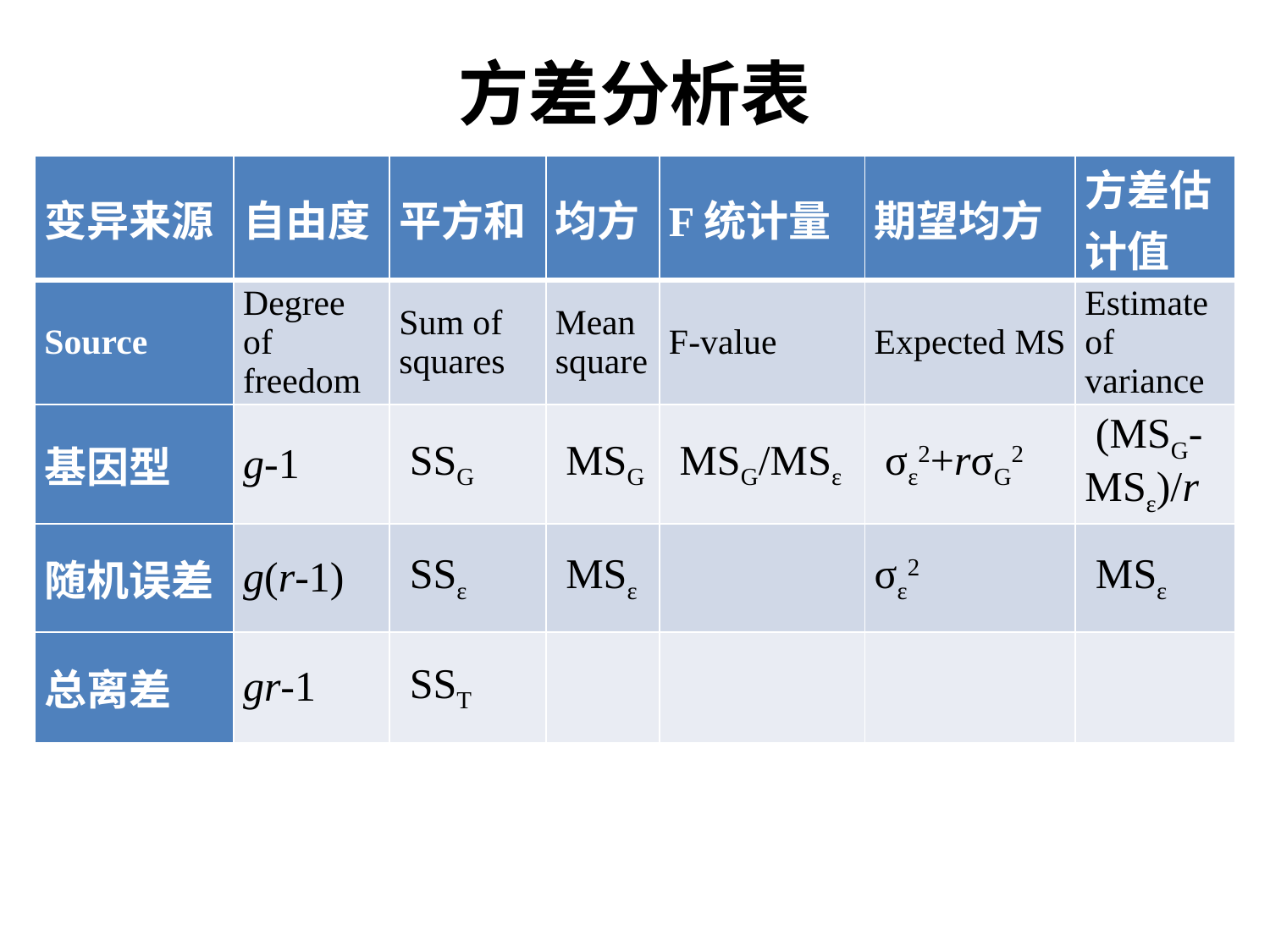

# 方差分析表
| 变异来源 | 自由度 | 平方和 | 均方 | F统计量 | 期望均方 | 方差估计值 |
| --- | --- | --- | --- | --- | --- | --- |
| Source | Degree of freedom | Sum of squares | Mean square | F-value | Expected MS | Estimate of variance |
| 基因型 | g-1 | SSG | MSG | MSG/MSε | σε2+rσG2 | (MSG-MSε)/r |
| 随机误差 | g(r-1) | SSε | MSε |  | σε2 | MSε |
| 总离差 | gr-1 | SST |  |  |  |  |